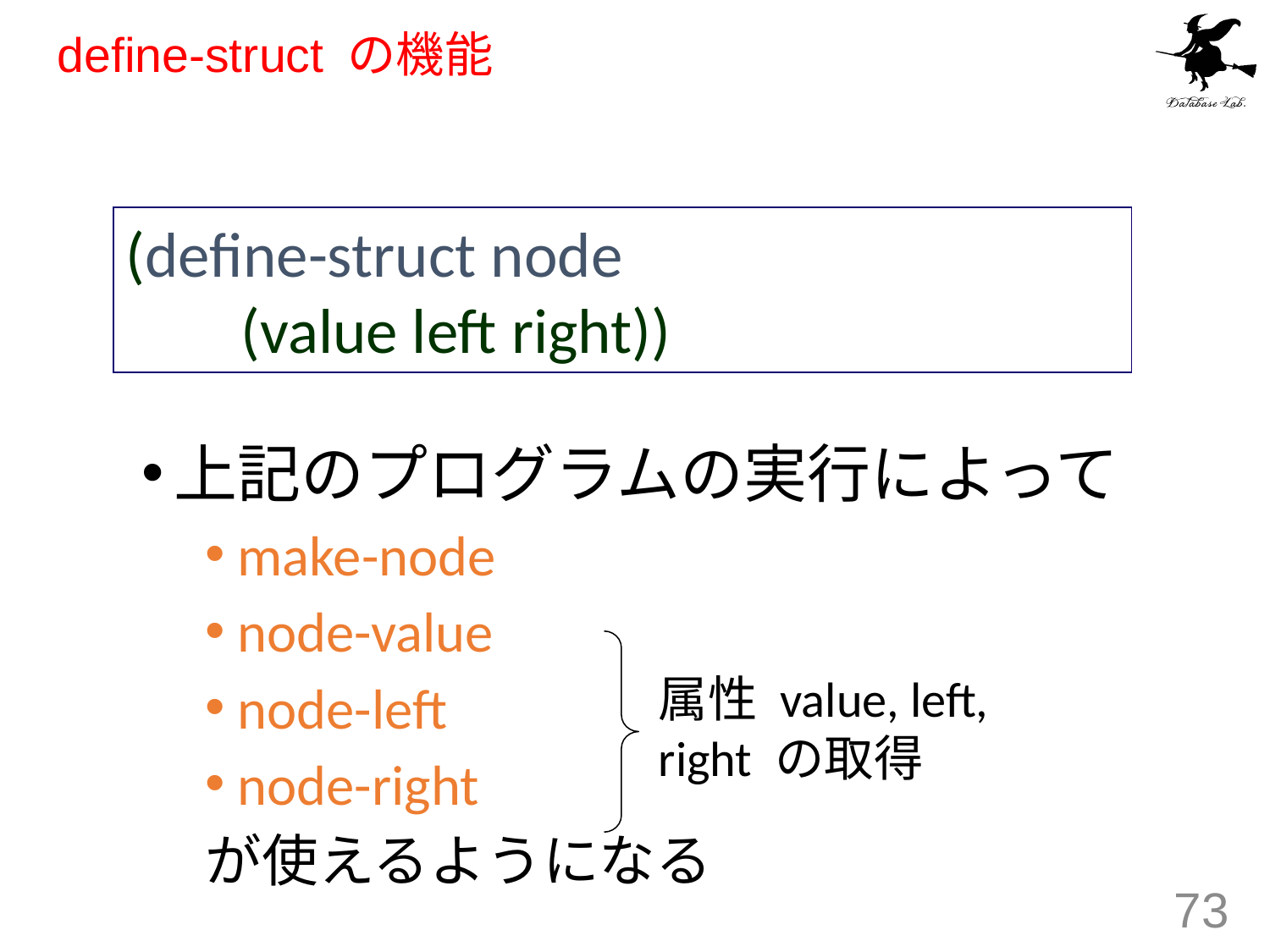

# define-struct の機能
(define-struct node
        (value left right))
上記のプログラムの実行によって
make-node
node-value
node-left
node-right
が使えるようになる

属性 value, left,
right の取得
73